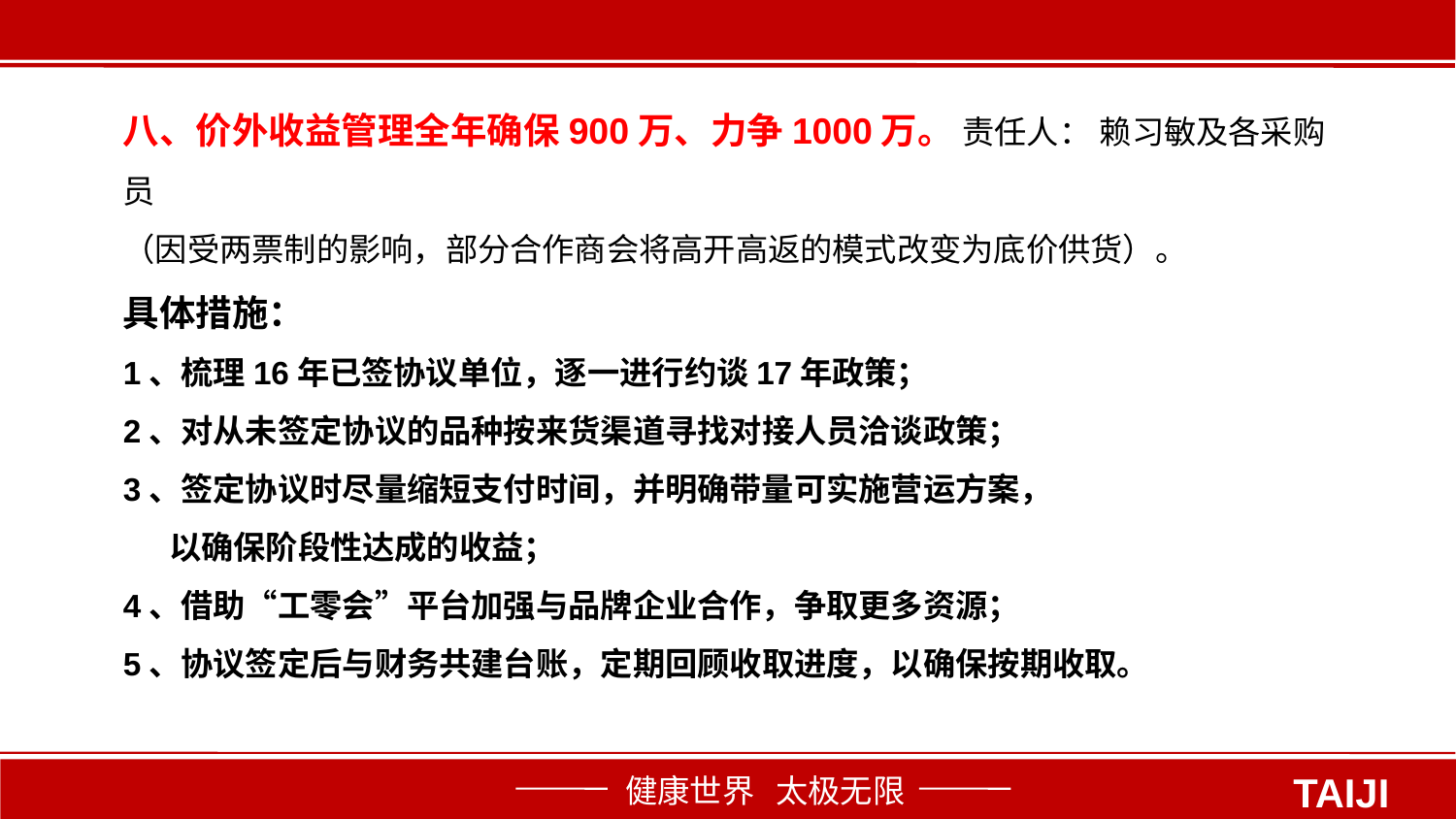

八、价外收益管理全年确保900万、力争1000万。 责任人： 赖习敏及各采购员
（因受两票制的影响，部分合作商会将高开高返的模式改变为底价供货）。
具体措施：
1、梳理16年已签协议单位，逐一进行约谈17年政策；
2、对从未签定协议的品种按来货渠道寻找对接人员洽谈政策；
3、签定协议时尽量缩短支付时间，并明确带量可实施营运方案，
以确保阶段性达成的收益；
4、借助“工零会”平台加强与品牌企业合作，争取更多资源；
5、协议签定后与财务共建台账，定期回顾收取进度，以确保按期收取。